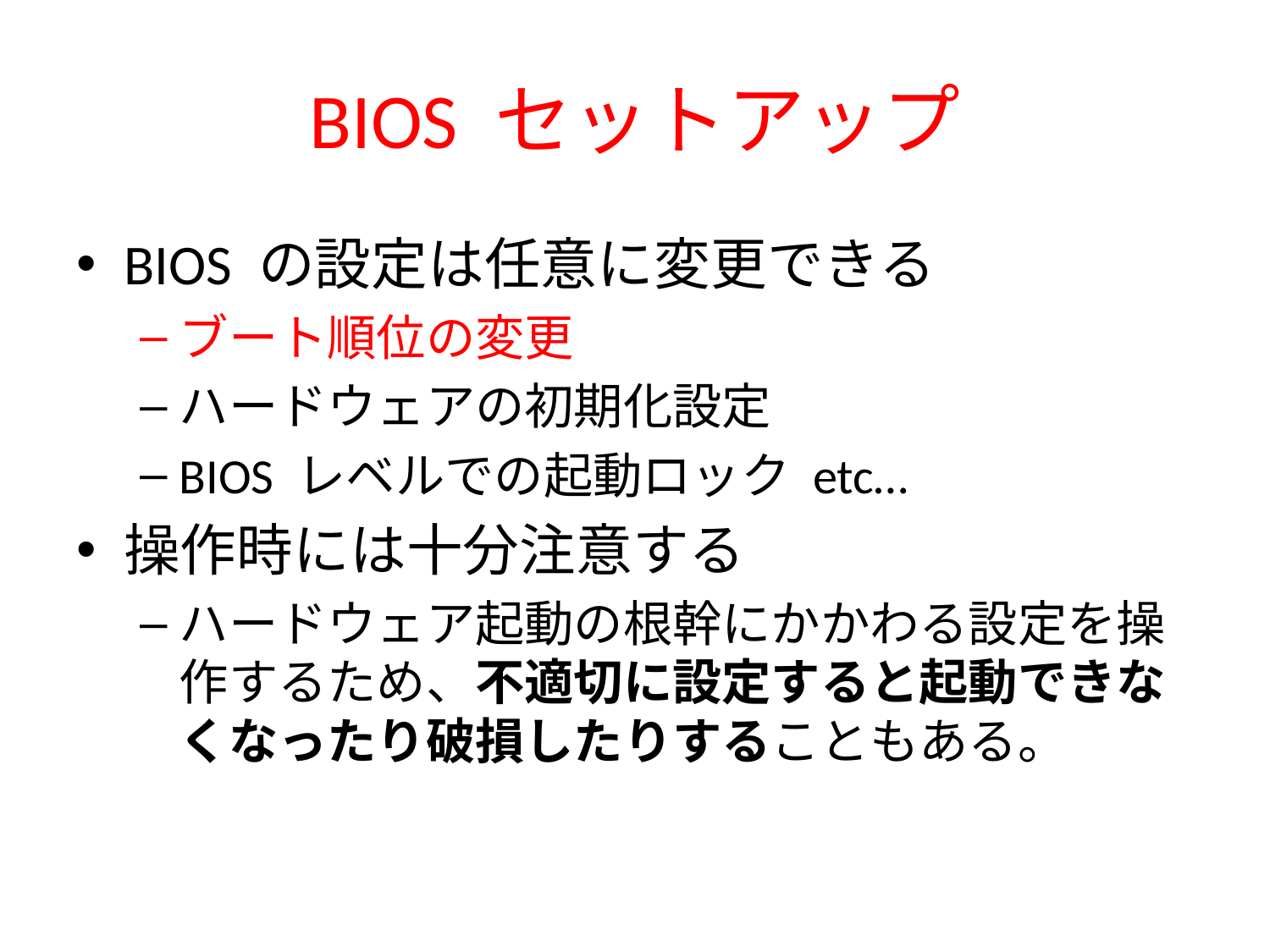

# BIOS セットアップ
BIOS の設定は任意に変更できる
ブート順位の変更
ハードウェアの初期化設定
BIOS レベルでの起動ロック etc…
操作時には十分注意する
ハードウェア起動の根幹にかかわる設定を操作するため、不適切に設定すると起動できなくなったり破損したりすることもある。